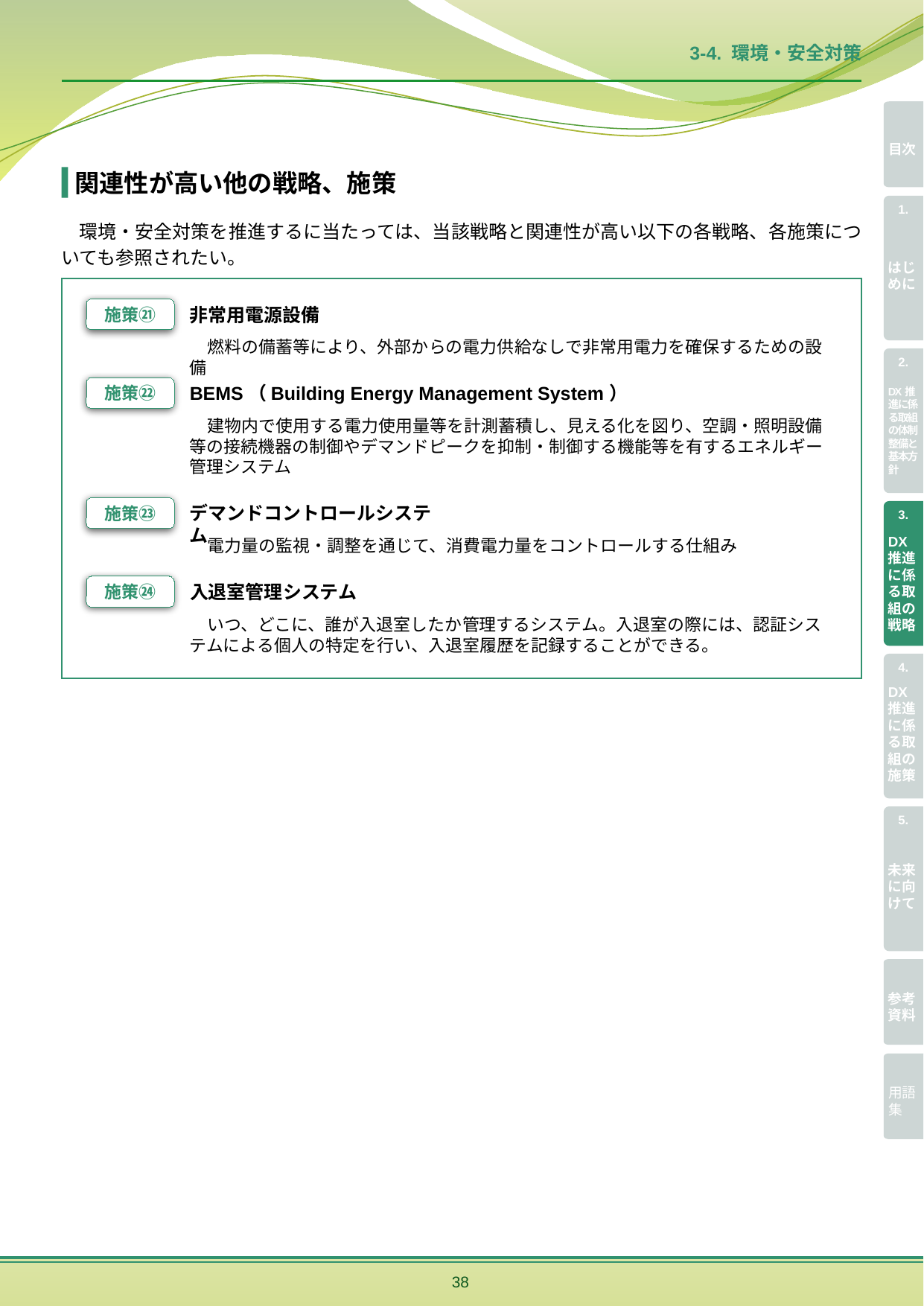

3-4. 環境・安全対策

関連性が高い他の戦略、施策
環境・安全対策を推進するに当たっては、当該戦略と関連性が高い以下の各戦略、各施策についても参照されたい。

施策㉑
非常用電源設備
燃料の備蓄等により、外部からの電力供給なしで非常用電力を確保するための設備
施策㉒
BEMS（Building Energy Management System）
建物内で使用する電力使用量等を計測蓄積し、見える化を図り、空調・照明設備等の接続機器の制御やデマンドピークを抑制・制御する機能等を有するエネルギー管理システム
施策㉓
デマンドコントロールシステム
電力量の監視・調整を通じて、消費電力量をコントロールする仕組み
施策㉔
入退室管理システム
いつ、どこに、誰が入退室したか管理するシステム。入退室の際には、認証システムによる個人の特定を行い、入退室履歴を記録することができる。
38